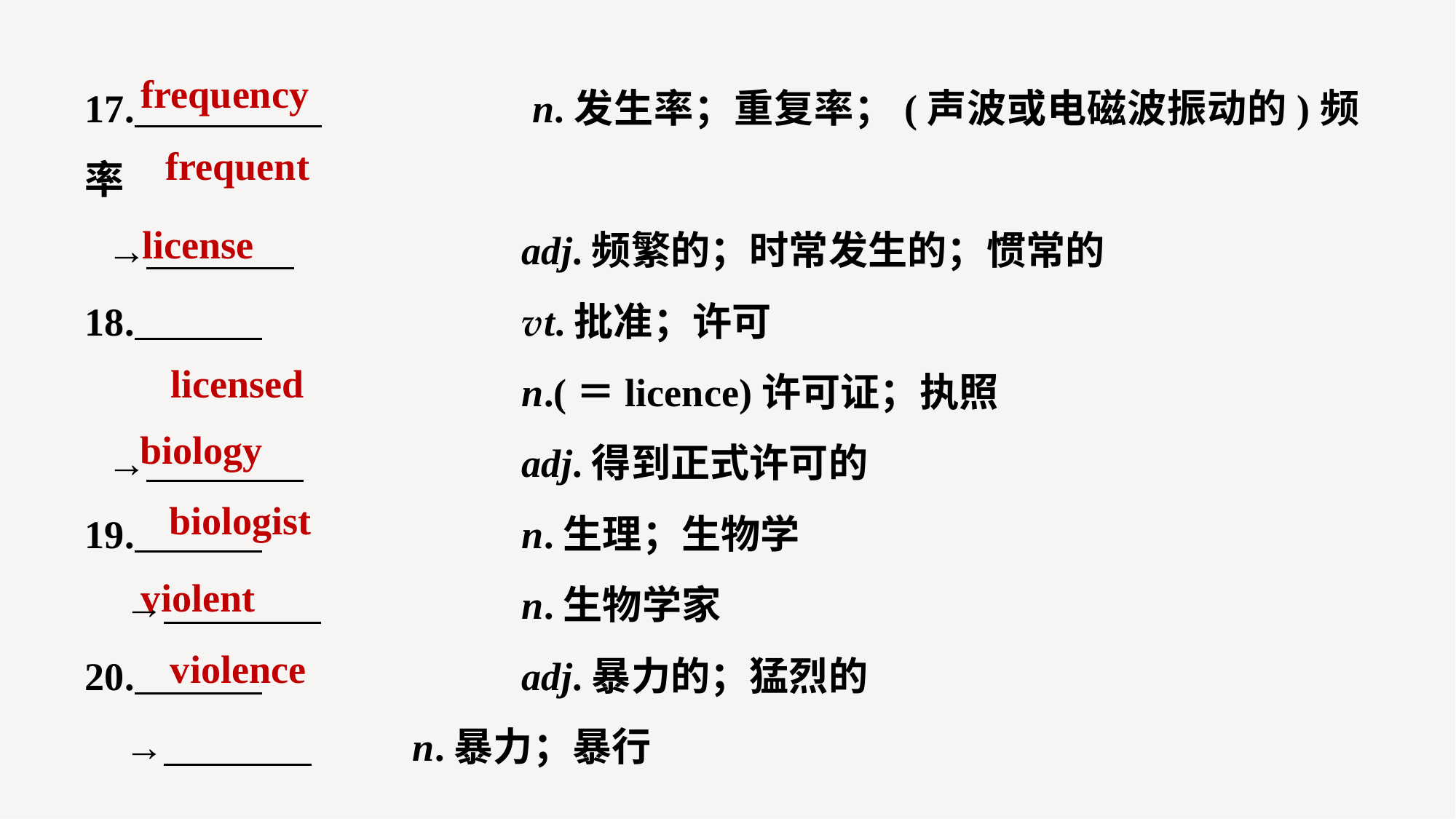

17.                   			n.发生率；重复率；(声波或电磁波振动的)频率
  →                			adj.频繁的；时常发生的；惯常的
18.              			vt.批准；许可
			n.(＝licence)许可证；执照
  →                 			adj.得到正式许可的
19.              			n.生理；生物学
    →                 			n.生物学家
20.              			adj.暴力的；猛烈的
    →                		n.暴力；暴行
frequency
frequent
license
licensed
biology
biologist
violent
violence